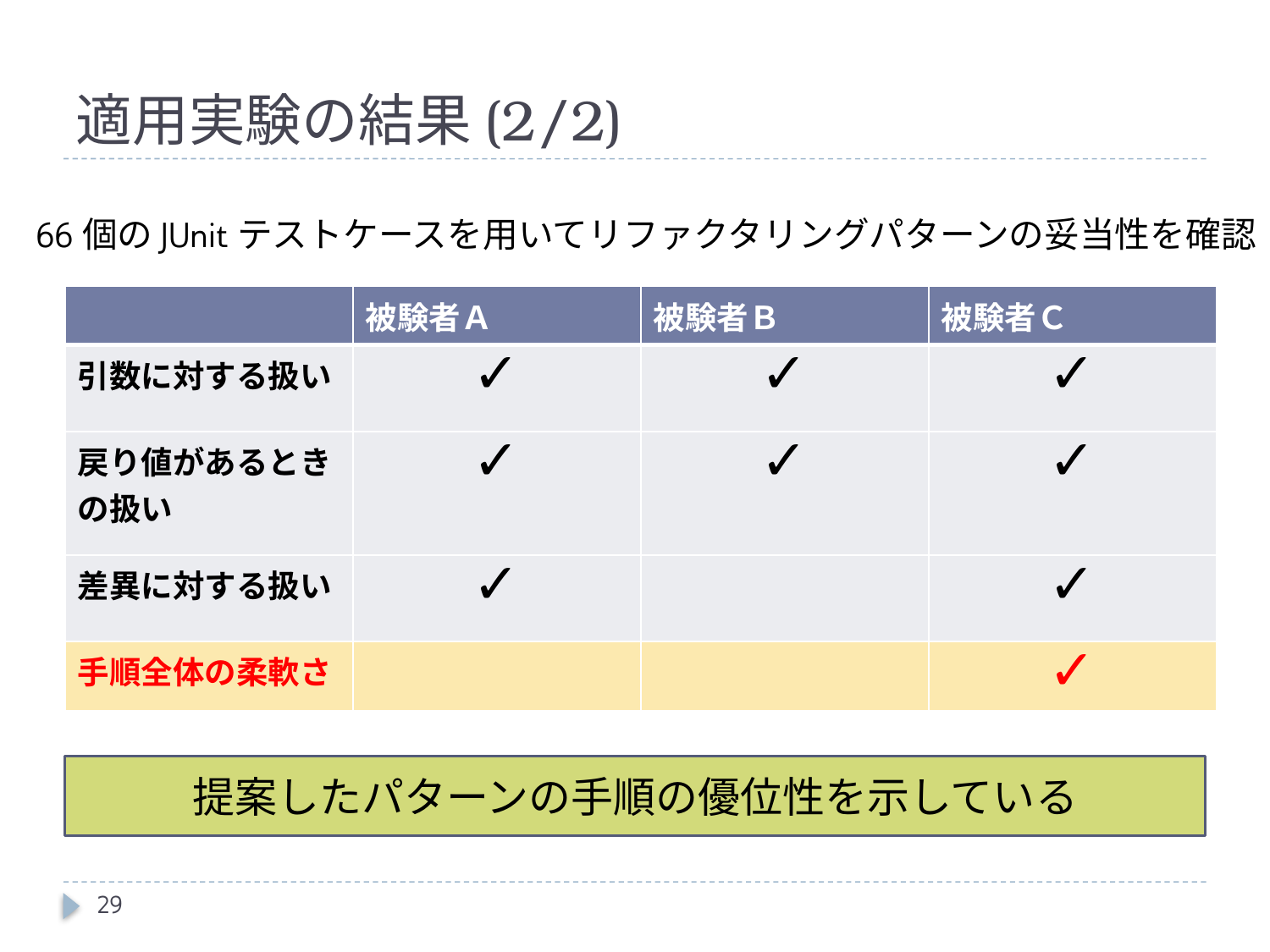

# 適用実験の結果(2/2)
66個のJUnitテストケースを用いてリファクタリングパターンの妥当性を確認
|  | 被験者Ａ | 被験者Ｂ | 被験者Ｃ |
| --- | --- | --- | --- |
| 引数に対する扱い | ✓ | ✓ | ✓ |
| 戻り値があるときの扱い | ✓ | ✓ | ✓ |
| 差異に対する扱い | ✓ |  | ✓ |
| 手順全体の柔軟さ |  |  | ✓ |
提案したパターンの手順の優位性を示している
29